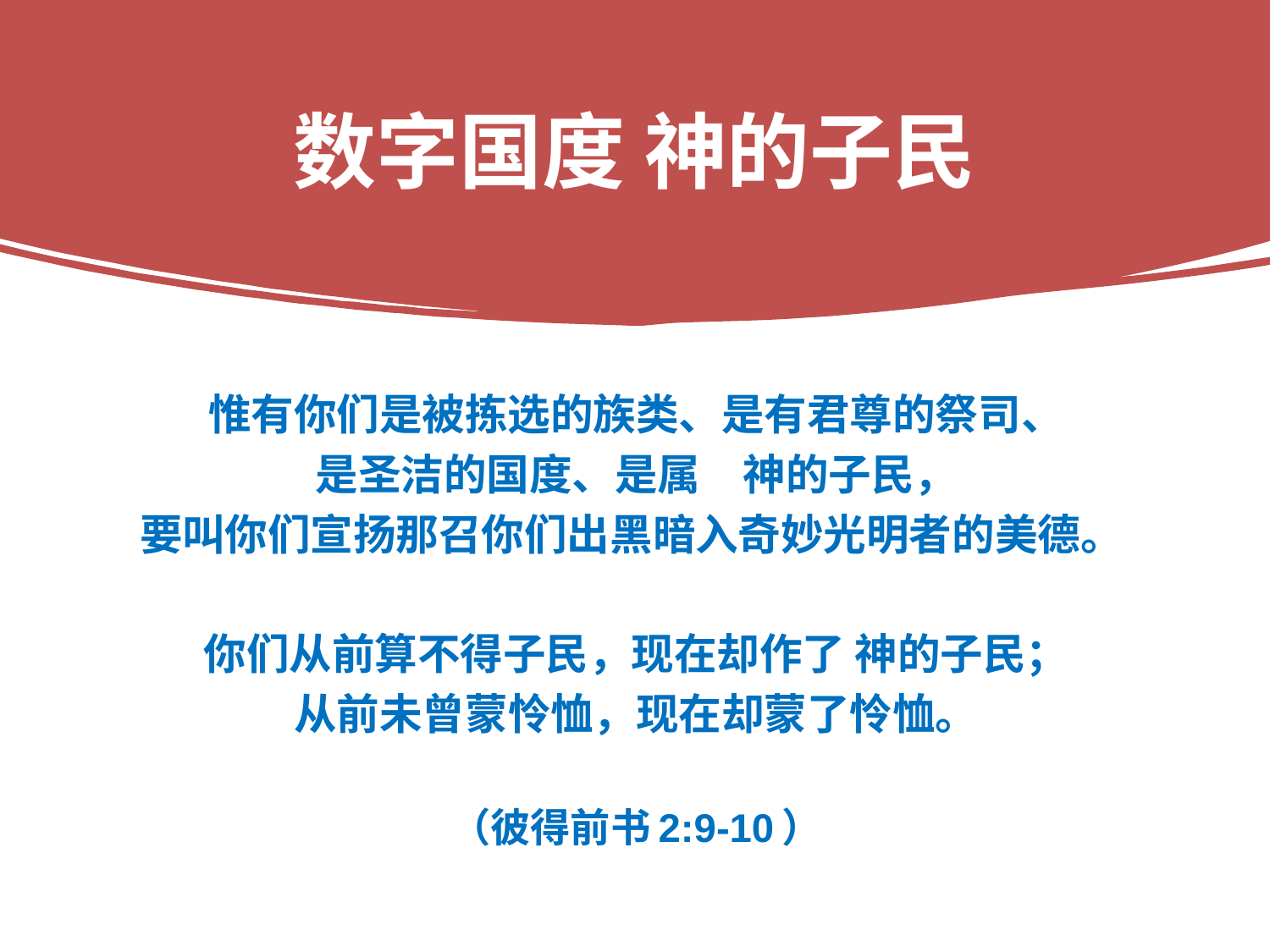

# 数字国度 神的子民
惟有你们是被拣选的族类、是有君尊的祭司、
是圣洁的国度、是属　神的子民，
要叫你们宣扬那召你们出黑暗入奇妙光明者的美德。

你们从前算不得子民，现在却作了 神的子民；
从前未曾蒙怜恤，现在却蒙了怜恤。

（彼得前书2:9-10）